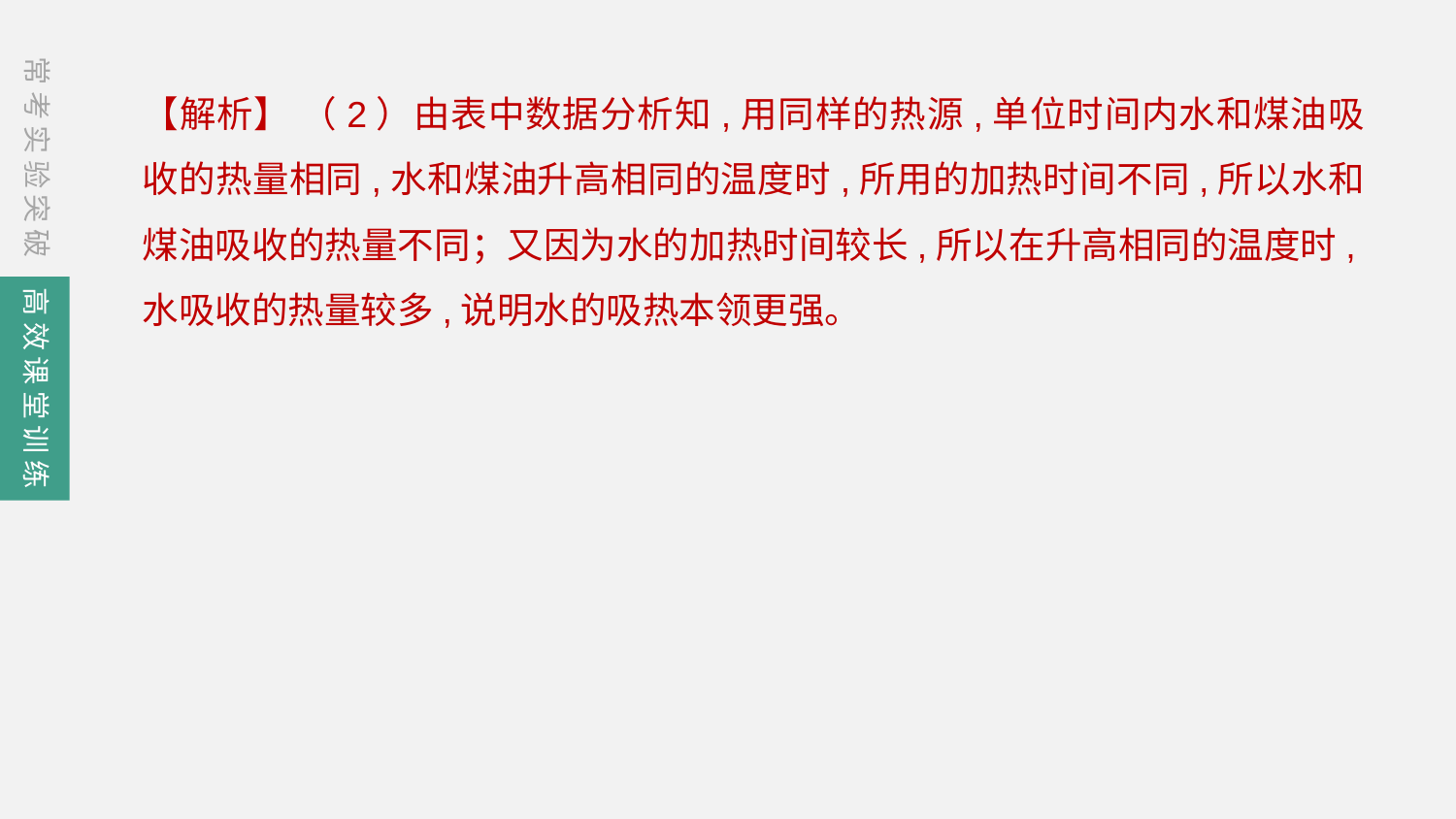

常考实验突破
【解析】 （2）由表中数据分析知,用同样的热源,单位时间内水和煤油吸收的热量相同,水和煤油升高相同的温度时,所用的加热时间不同,所以水和煤油吸收的热量不同；又因为水的加热时间较长,所以在升高相同的温度时,水吸收的热量较多,说明水的吸热本领更强。

高效课堂训练